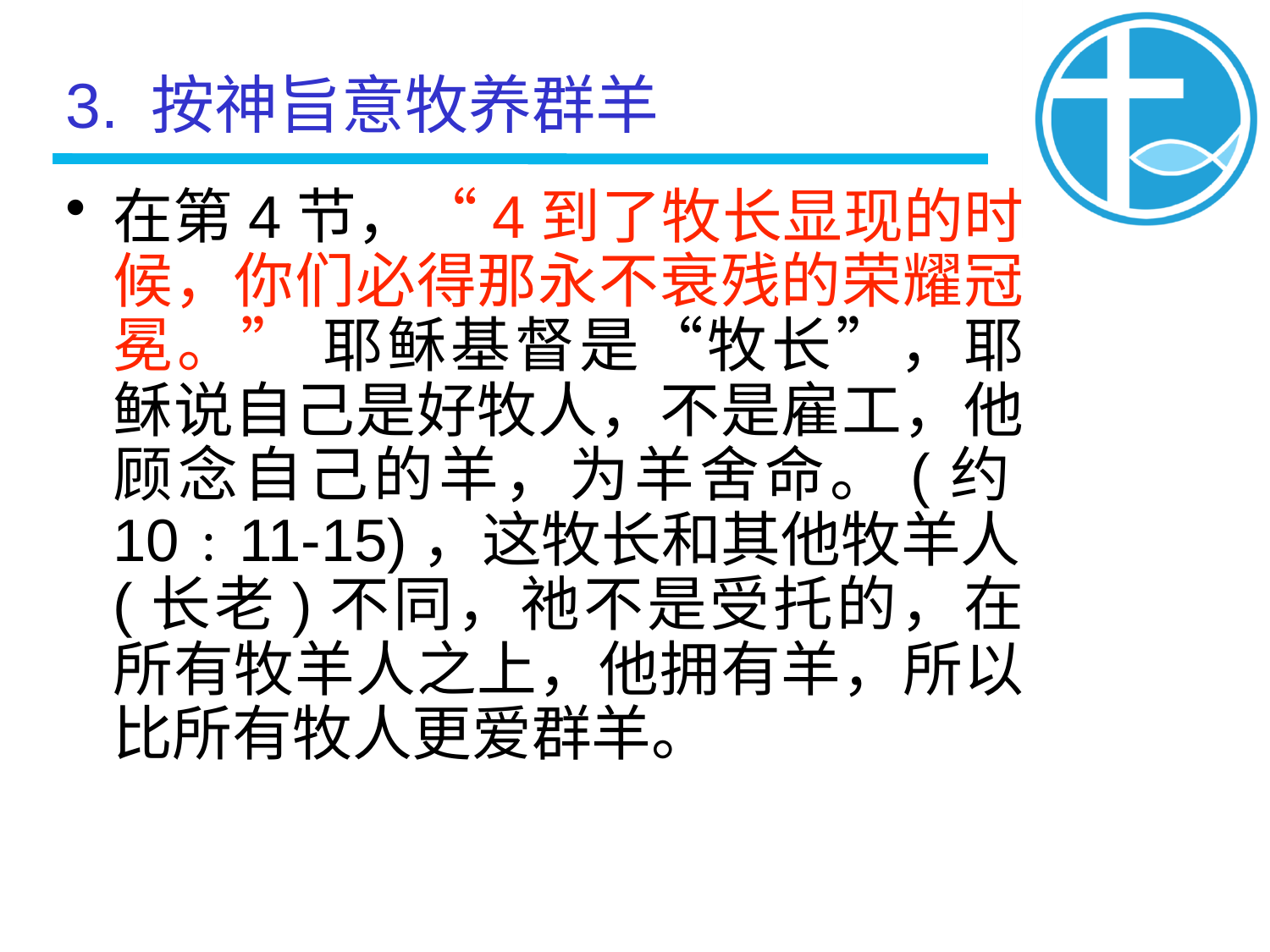

3. 按神旨意牧养群羊
在第4节，“4到了牧长显现的时候，你们必得那永不衰残的荣耀冠冕。” 耶稣基督是“牧长”，耶稣说自己是好牧人，不是雇工，他顾念自己的羊，为羊舍命。(约10﹕11-15)，这牧长和其他牧羊人(长老)不同，祂不是受托的，在所有牧羊人之上，他拥有羊，所以比所有牧人更爱群羊。